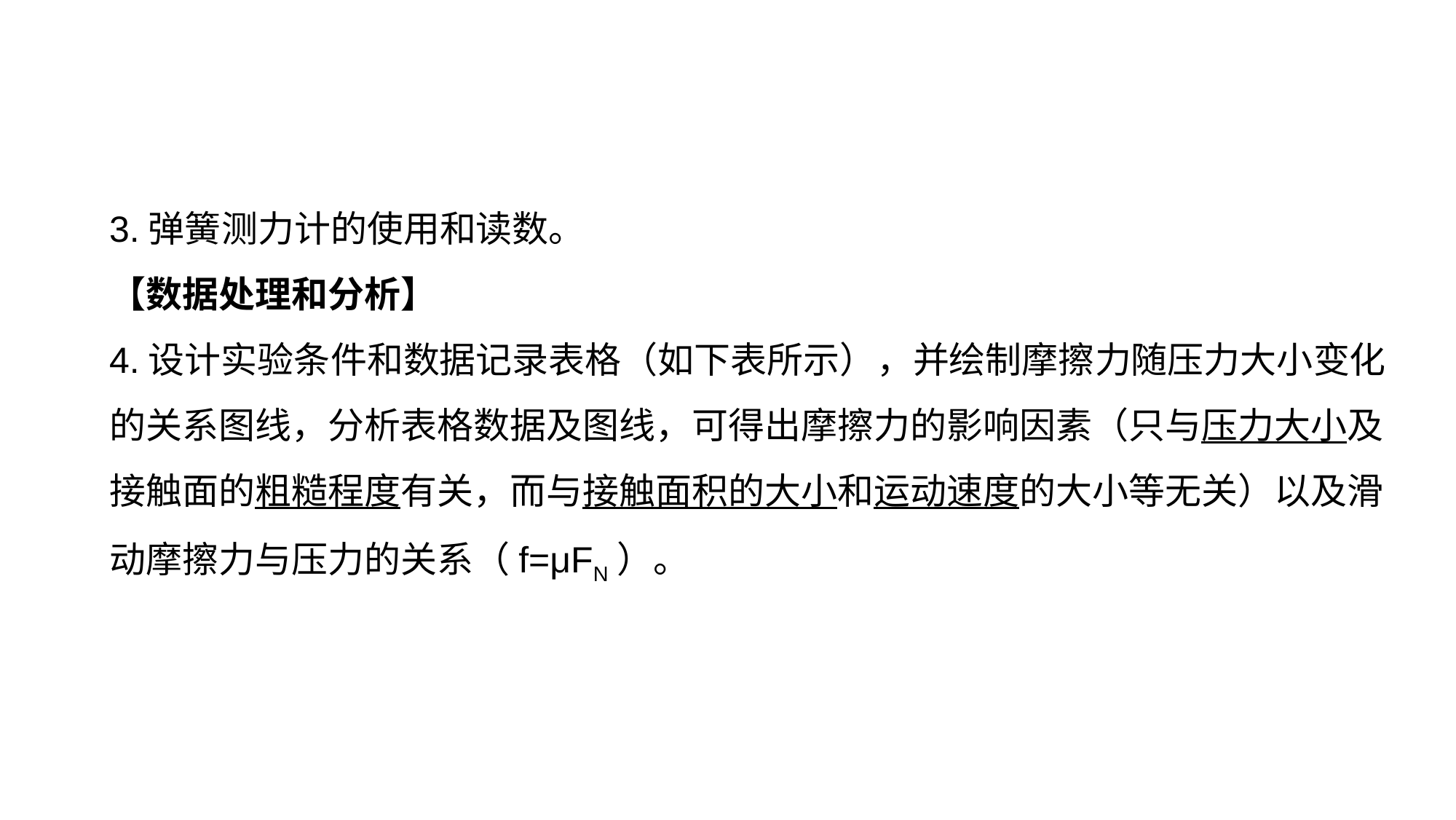

3.弹簧测力计的使用和读数。
【数据处理和分析】
4.设计实验条件和数据记录表格（如下表所示），并绘制摩擦力随压力大小变化的关系图线，分析表格数据及图线，可得出摩擦力的影响因素（只与压力大小及接触面的粗糙程度有关，而与接触面积的大小和运动速度的大小等无关）以及滑动摩擦力与压力的关系（f=μFN）。
实验突破 素养提升